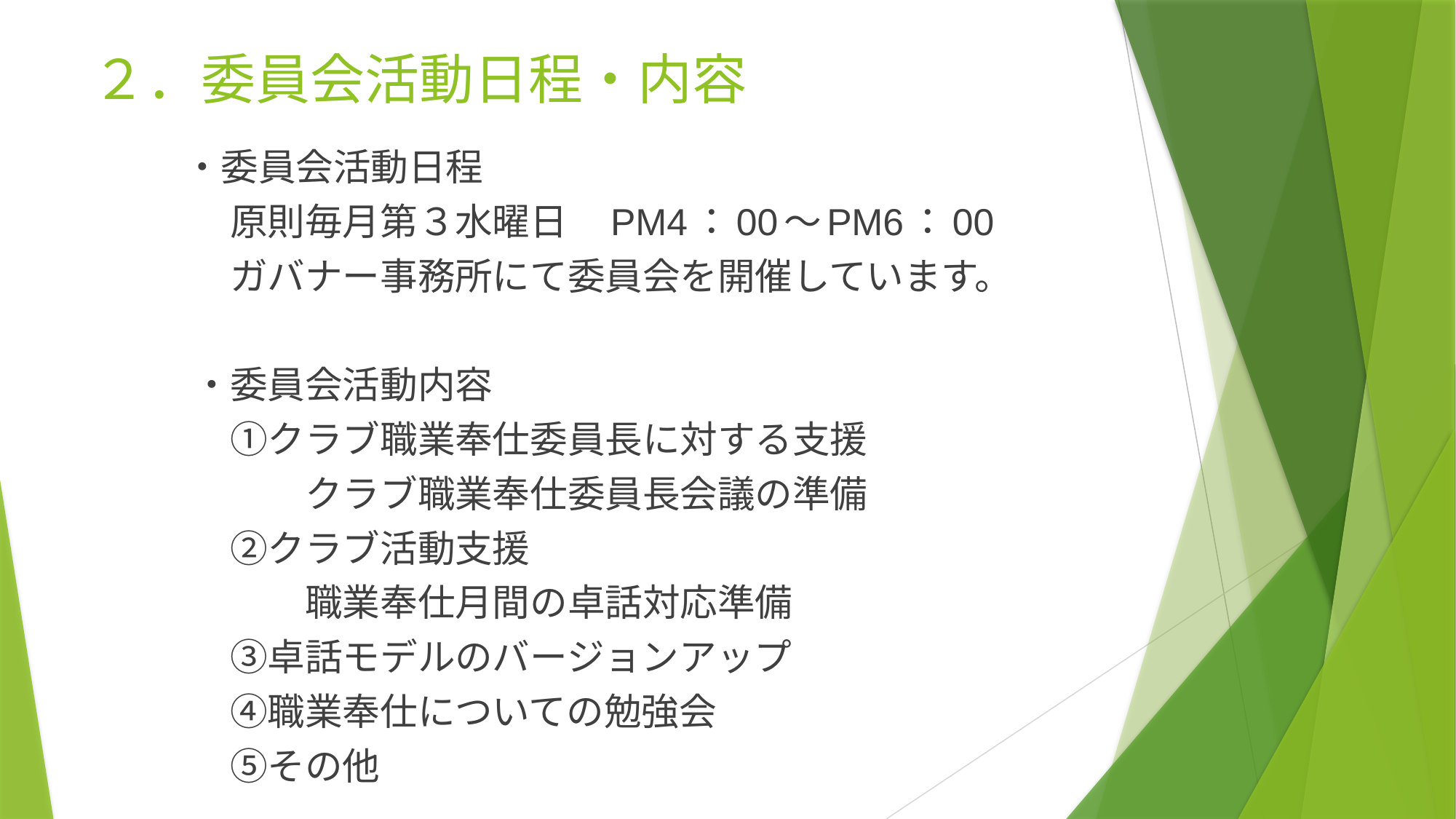

# ２．委員会活動日程・内容
　・委員会活動日程
　　原則毎月第３水曜日　PM4：00～PM6：00
　　ガバナー事務所にて委員会を開催しています。

　・委員会活動内容
　　①クラブ職業奉仕委員長に対する支援
　　　　クラブ職業奉仕委員長会議の準備
　　②クラブ活動支援
　　　　職業奉仕月間の卓話対応準備
　　③卓話モデルのバージョンアップ
　　④職業奉仕についての勉強会
　　⑤その他